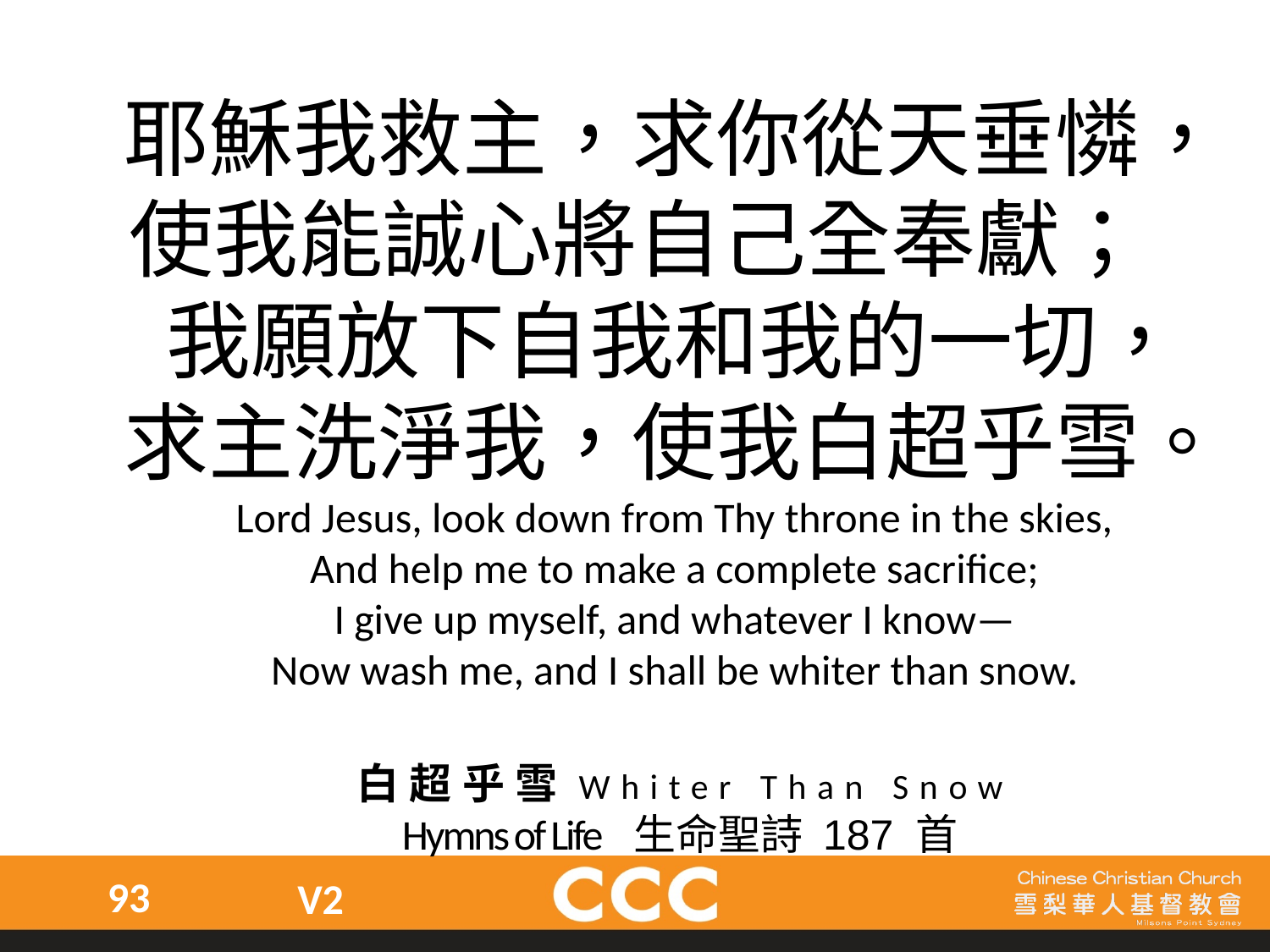

耶穌我救主，求你從天垂憐，使我能誠心將自己全奉獻；
我願放下自我和我的一切，
求主洗淨我，使我白超乎雪。
Lord Jesus, look down from Thy throne in the skies,
And help me to make a complete sacrifice;
I give up myself, and whatever I know—
Now wash me, and I shall be whiter than snow.
白超乎雪Whiter Than Snow
Hymns of Life   生命聖詩 187 首
93
V2